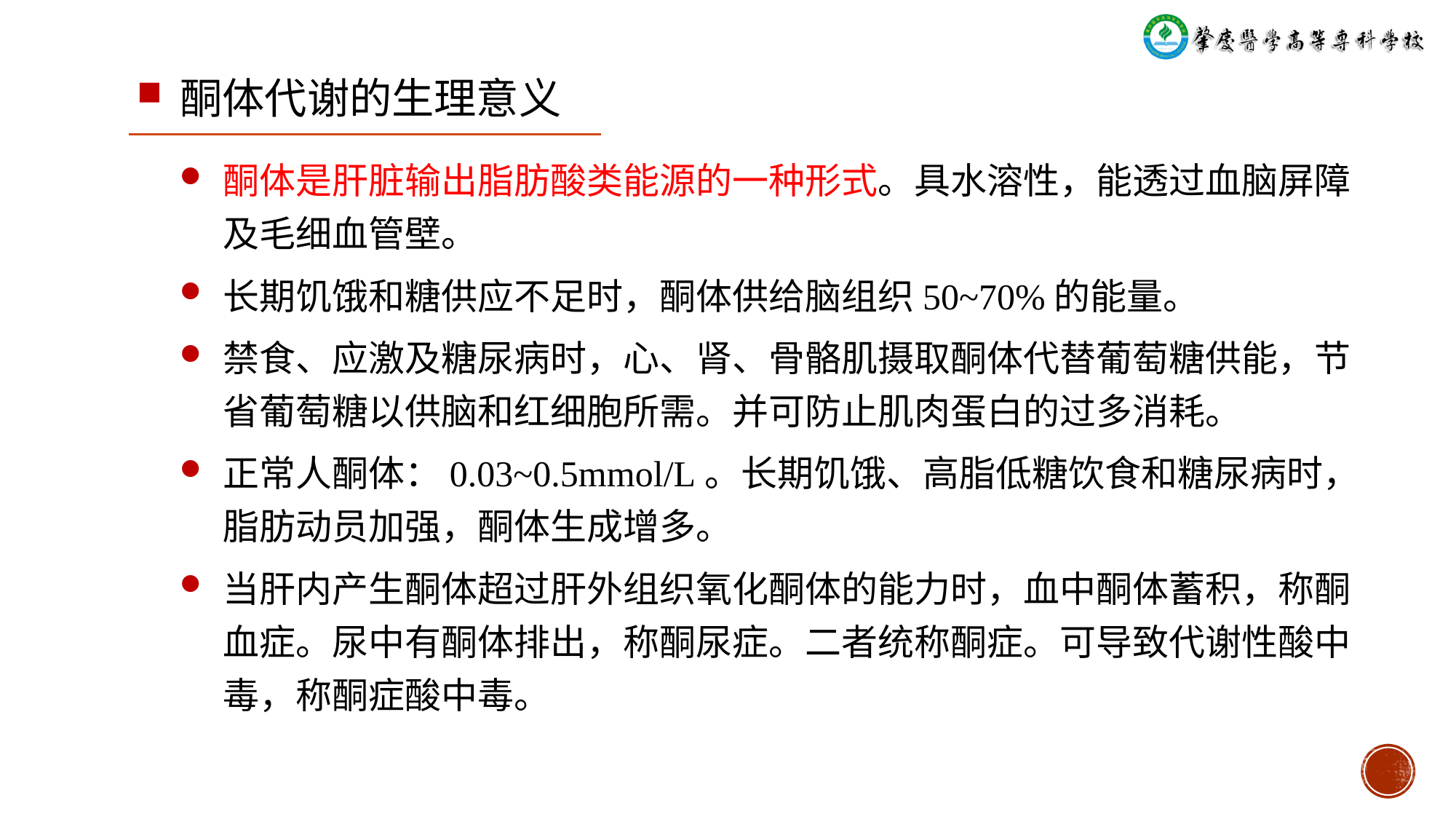

# 酮体代谢的生理意义
酮体是肝脏输出脂肪酸类能源的一种形式。具水溶性，能透过血脑屏障及毛细血管壁。
长期饥饿和糖供应不足时，酮体供给脑组织50~70%的能量。
禁食、应激及糖尿病时，心、肾、骨骼肌摄取酮体代替葡萄糖供能，节省葡萄糖以供脑和红细胞所需。并可防止肌肉蛋白的过多消耗。
正常人酮体：0.03~0.5mmol/L。长期饥饿、高脂低糖饮食和糖尿病时，脂肪动员加强，酮体生成增多。
当肝内产生酮体超过肝外组织氧化酮体的能力时，血中酮体蓄积，称酮血症。尿中有酮体排出，称酮尿症。二者统称酮症。可导致代谢性酸中毒，称酮症酸中毒。